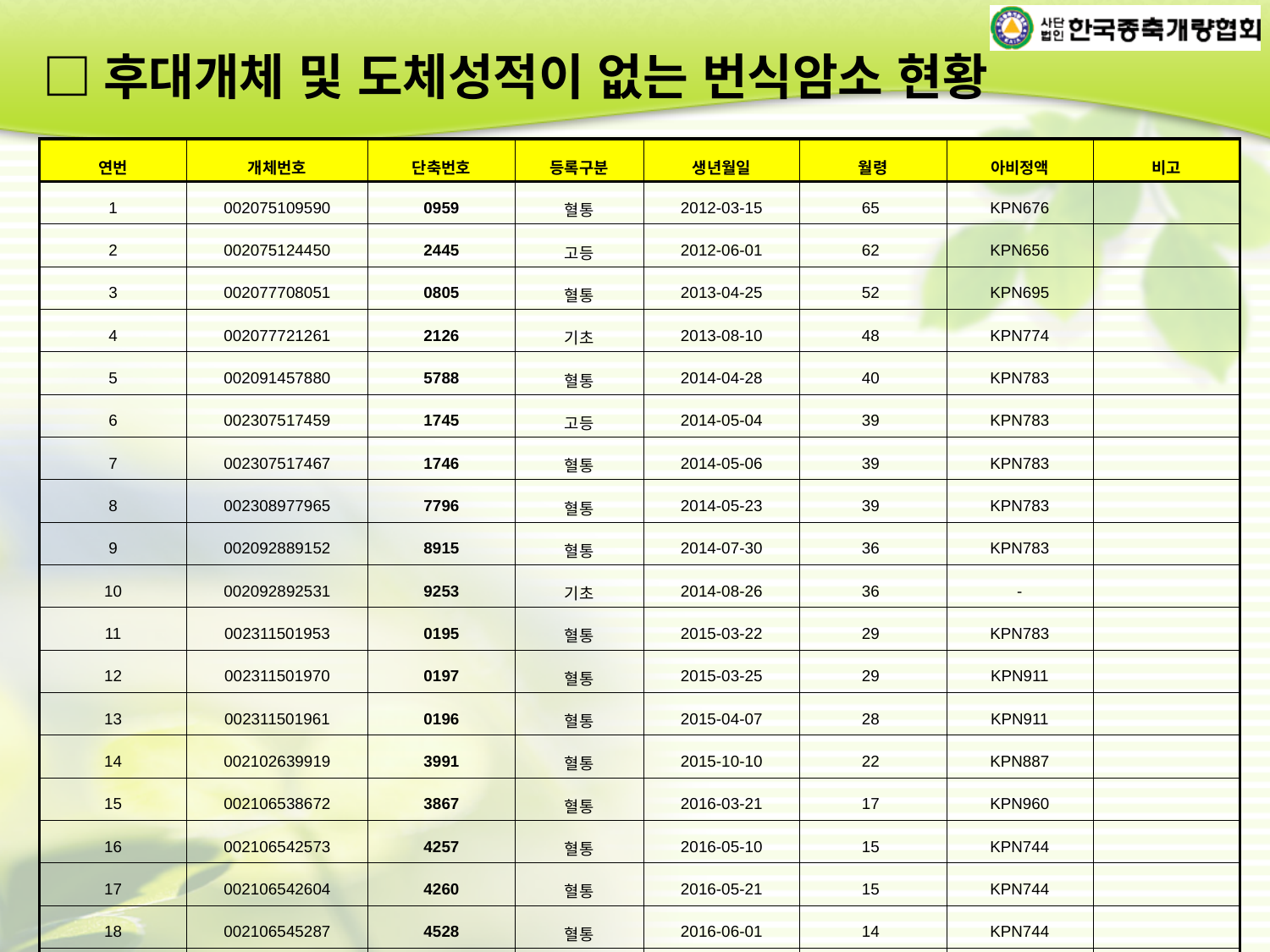

□후대개체 및 도체성적이 없는 번식암소 현황
| 연번 | 개체번호 | 단축번호 | 등록구분 | 생년월일 | 월령 | 아비정액 | 비고 |
| --- | --- | --- | --- | --- | --- | --- | --- |
| 1 | 002075109590 | 0959 | 혈통 | 2012-03-15 | 65 | KPN676 |  |
| 2 | 002075124450 | 2445 | 고등 | 2012-06-01 | 62 | KPN656 |  |
| 3 | 002077708051 | 0805 | 혈통 | 2013-04-25 | 52 | KPN695 |  |
| 4 | 002077721261 | 2126 | 기초 | 2013-08-10 | 48 | KPN774 |  |
| 5 | 002091457880 | 5788 | 혈통 | 2014-04-28 | 40 | KPN783 |  |
| 6 | 002307517459 | 1745 | 고등 | 2014-05-04 | 39 | KPN783 |  |
| 7 | 002307517467 | 1746 | 혈통 | 2014-05-06 | 39 | KPN783 |  |
| 8 | 002308977965 | 7796 | 혈통 | 2014-05-23 | 39 | KPN783 |  |
| 9 | 002092889152 | 8915 | 혈통 | 2014-07-30 | 36 | KPN783 |  |
| 10 | 002092892531 | 9253 | 기초 | 2014-08-26 | 36 | - |  |
| 11 | 002311501953 | 0195 | 혈통 | 2015-03-22 | 29 | KPN783 |  |
| 12 | 002311501970 | 0197 | 혈통 | 2015-03-25 | 29 | KPN911 |  |
| 13 | 002311501961 | 0196 | 혈통 | 2015-04-07 | 28 | KPN911 |  |
| 14 | 002102639919 | 3991 | 혈통 | 2015-10-10 | 22 | KPN887 |  |
| 15 | 002106538672 | 3867 | 혈통 | 2016-03-21 | 17 | KPN960 |  |
| 16 | 002106542573 | 4257 | 혈통 | 2016-05-10 | 15 | KPN744 |  |
| 17 | 002106542604 | 4260 | 혈통 | 2016-05-21 | 15 | KPN744 |  |
| 18 | 002106545287 | 4528 | 혈통 | 2016-06-01 | 14 | KPN744 |  |
| 19 | 002106545342 | 4534 | 혈통 | 2016-06-06 | 14 | KPN744 |  |
| 20 | 002106545318 | 4531 | 혈통 | 2016-06-09 | 14 | KPN744 |  |
| 21 | 002109687730 | 8773 | 혈통 | 2016-06-23 | 14 | KPN744 |  |
| 22 | 002109691167 | 9116 | 혈통 | 2016-08-02 | 12 | KPN744 |  |
| 23 | 002109691126 | 9112 | 혈통 | 2016-08-08 | 12 | KPN946 |  |
| 24 | 002109691100 | 9110 | 혈통 | 2016-08-16 | 12 | KPN946 |  |